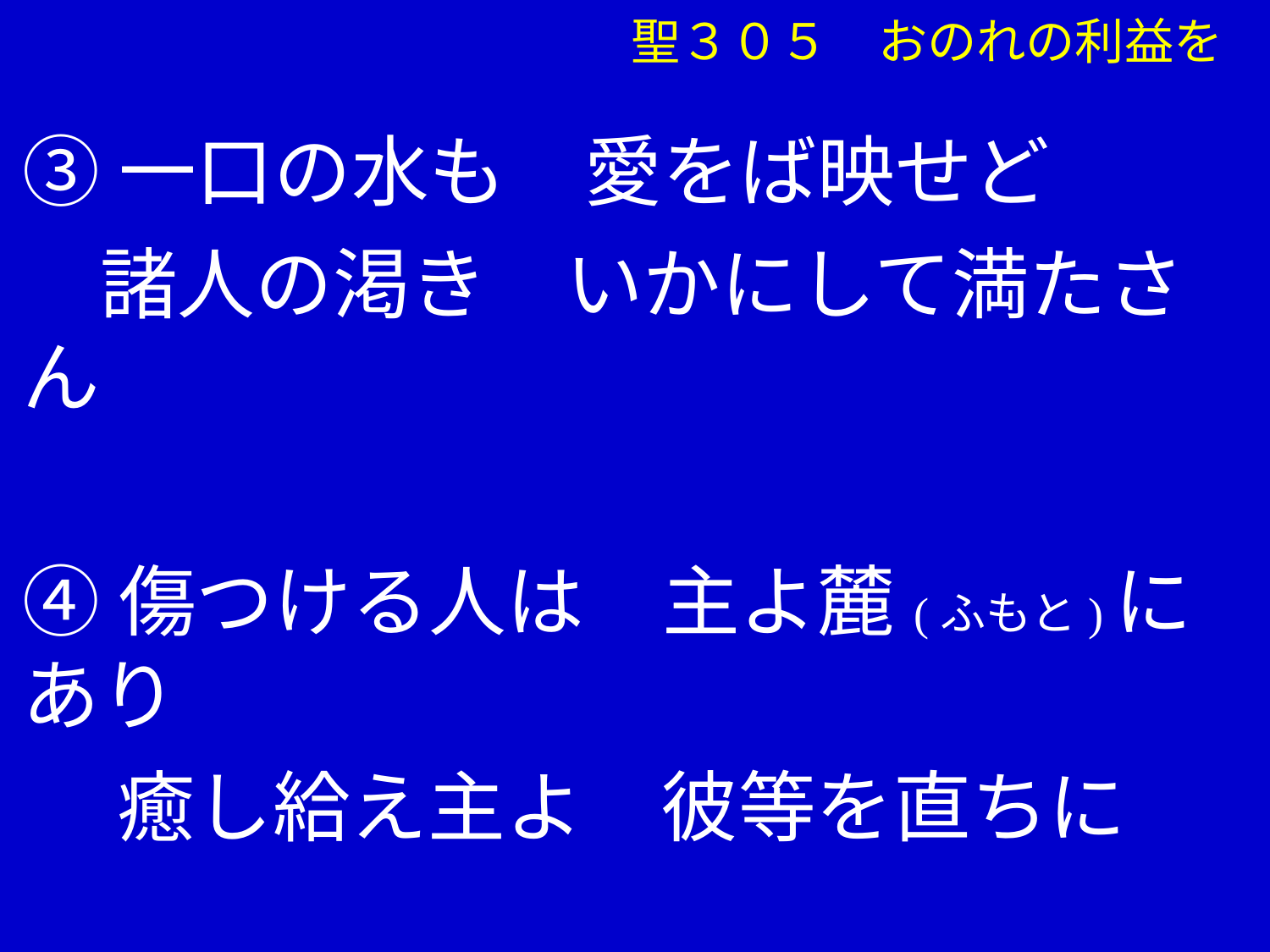

聖３０５　おのれの利益を
③一口の水も　愛をば映せど
　諸人の渇き　いかにして満たさん

④傷つける人は　主よ麓(ふもと)にあり
　 癒し給え主よ　彼等を直ちに